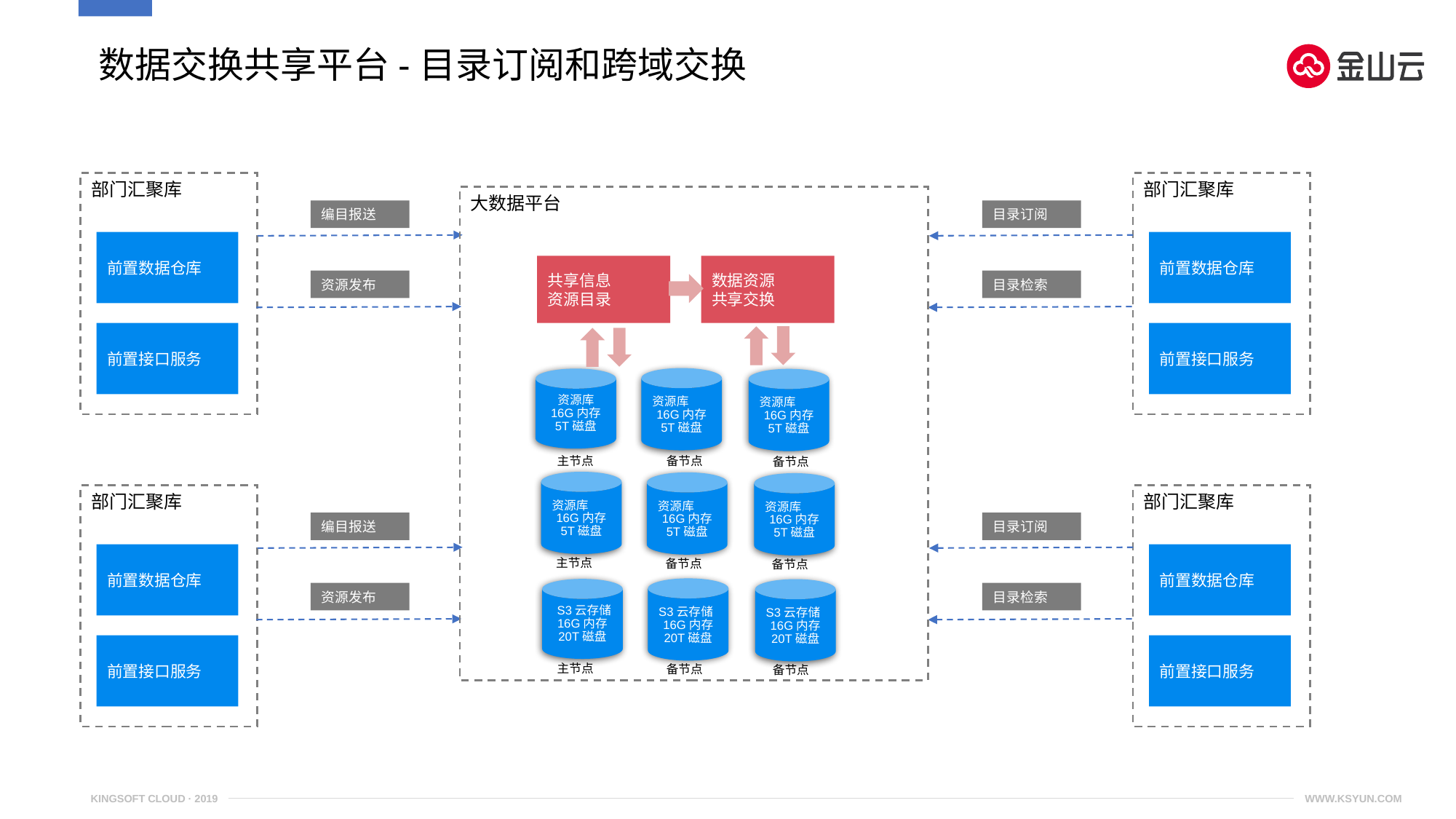

数据交换共享平台-目录订阅和跨域交换
部门汇聚库
部门汇聚库

大数据平台
编目报送
目录订阅
前置数据仓库
前置数据仓库
数据资源
共享交换
共享信息
资源目录
资源发布
目录检索

前置接口服务
前置接口服务

资源库
16G内存
5T磁盘
资源库
16G内存
5T磁盘
资源库
16G内存
5T磁盘
主节点
备节点
备节点
资源库
16G内存
5T磁盘
资源库
16G内存
5T磁盘
资源库
16G内存
5T磁盘
部门汇聚库

部门汇聚库

编目报送
目录订阅
前置数据仓库
前置数据仓库
主节点
备节点
备节点
S3云存储
16G内存
20T磁盘
 S3云存储
16G内存
20T磁盘
S3云存储
16G内存
20T磁盘
资源发布
目录检索
前置接口服务
前置接口服务
主节点
备节点
备节点